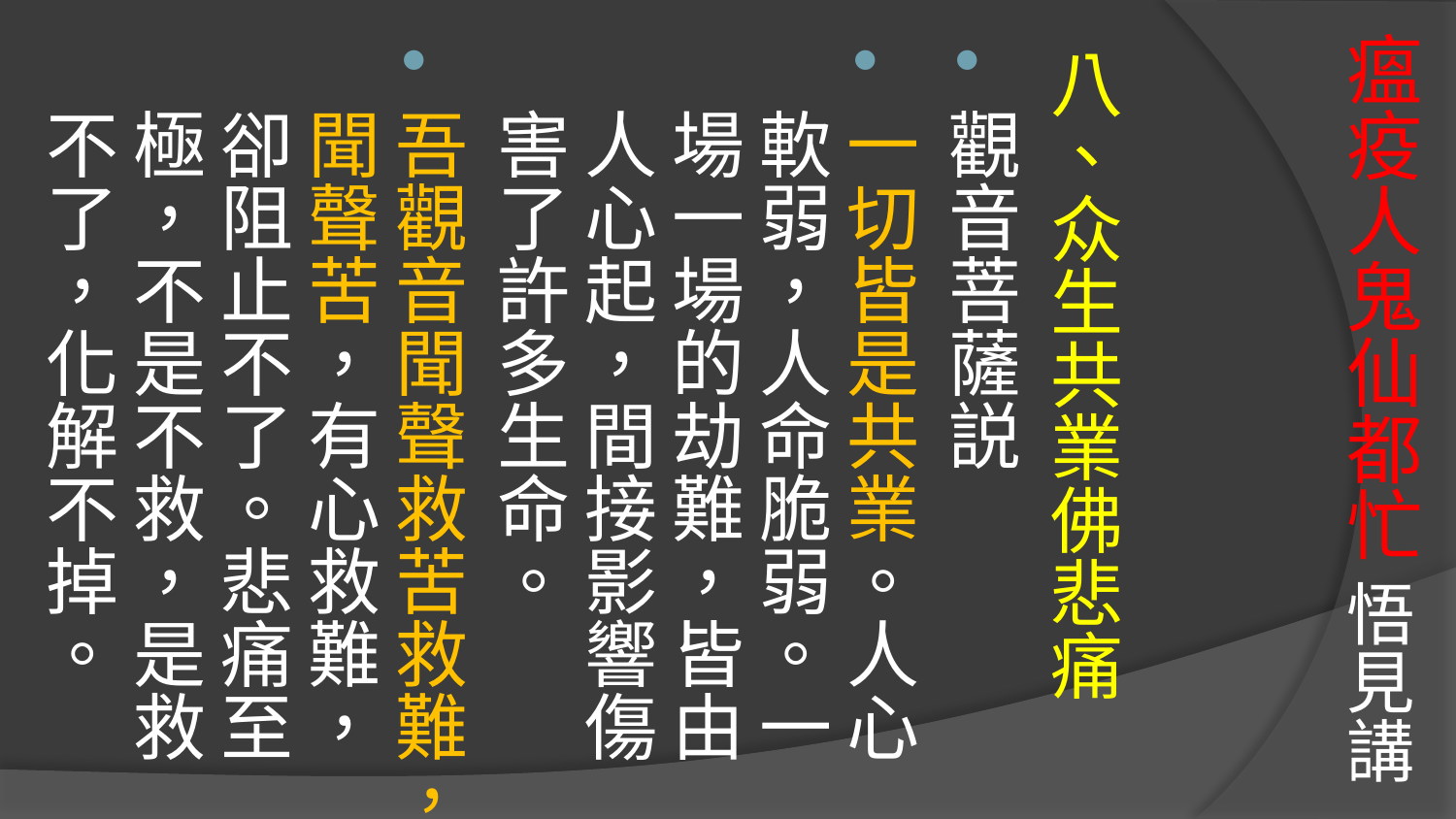

# 瘟疫人鬼仙都忙 悟見講
八、众生共業佛悲痛
觀音菩薩説
一切皆是共業。人心軟弱，人命脆弱。一場一場的劫難，皆由人心起，間接影響傷害了許多生命。
吾觀音聞聲救苦救難，聞聲苦，有心救難，卻阻止不了。悲痛至極，不是不救，是救不了，化解不掉。